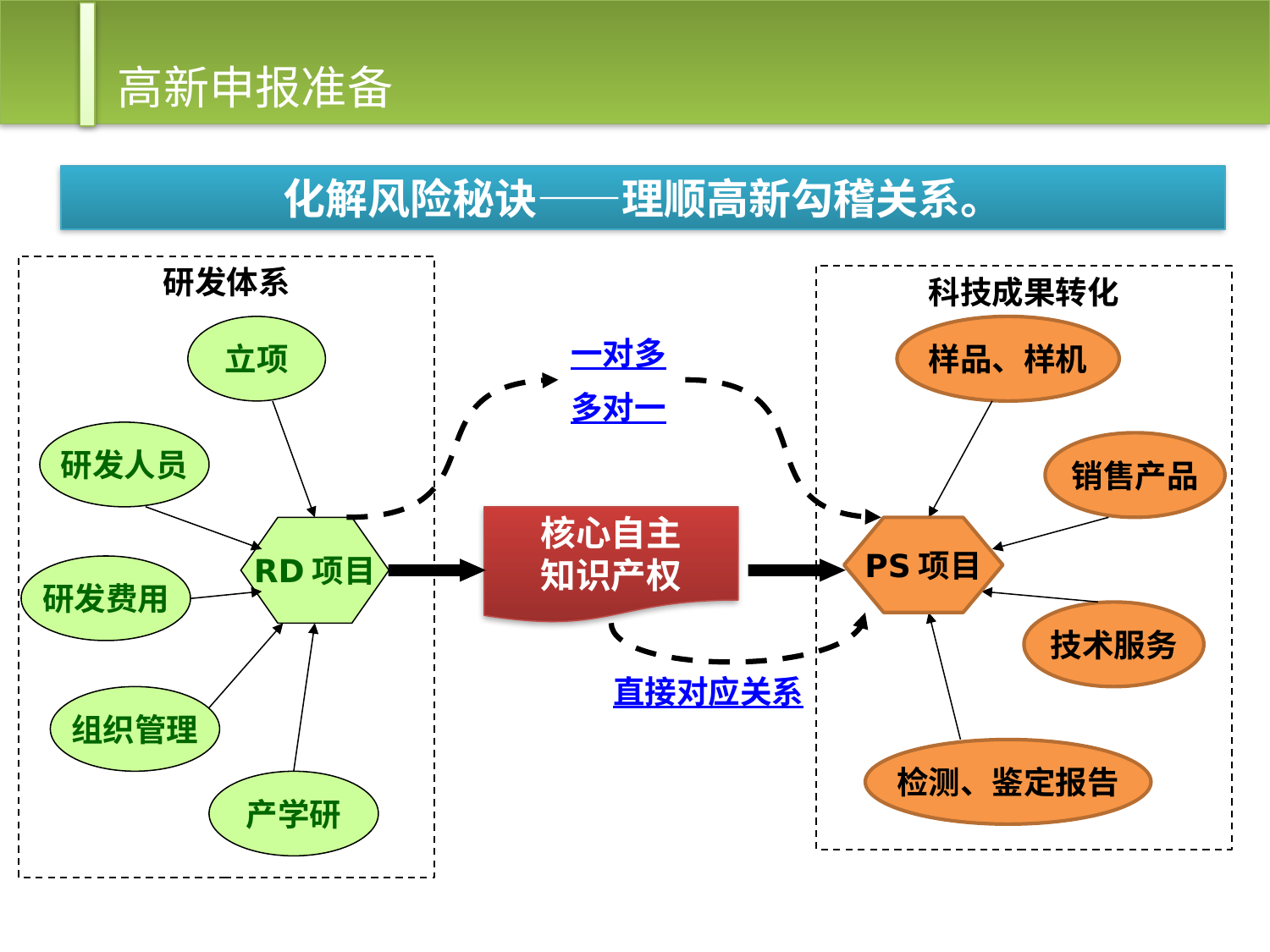

高新申报准备
化解风险秘诀——理顺高新勾稽关系。
研发体系

科技成果转化

立项

研发人员

研发费用

组织管理
产学研
样品、样机

销售产品

技术服务

检测、鉴定报告
一对多
多对一
核心自主
知识产权
RD项目

PS项目

直接对应关系